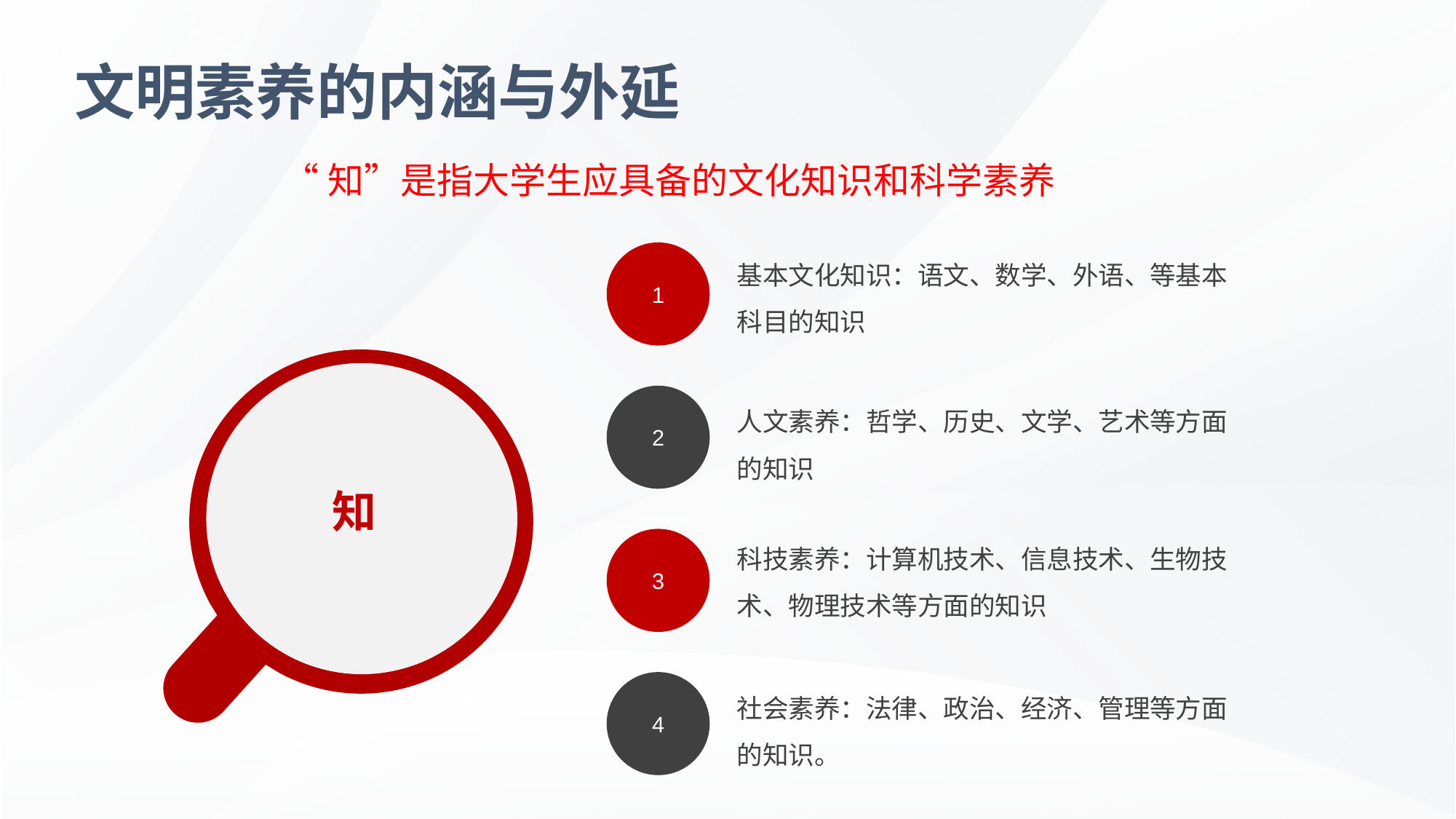

文明素养的内涵与外延
“知”是指大学生应具备的文化知识和科学素养

基本文化知识：语文、数学、外语、等基本科目的知识
1

人文素养：哲学、历史、文学、艺术等方面的知识
2
知
科技素养：计算机技术、信息技术、生物技术、物理技术等方面的知识
3
社会素养：法律、政治、经济、管理等方面的知识。
4